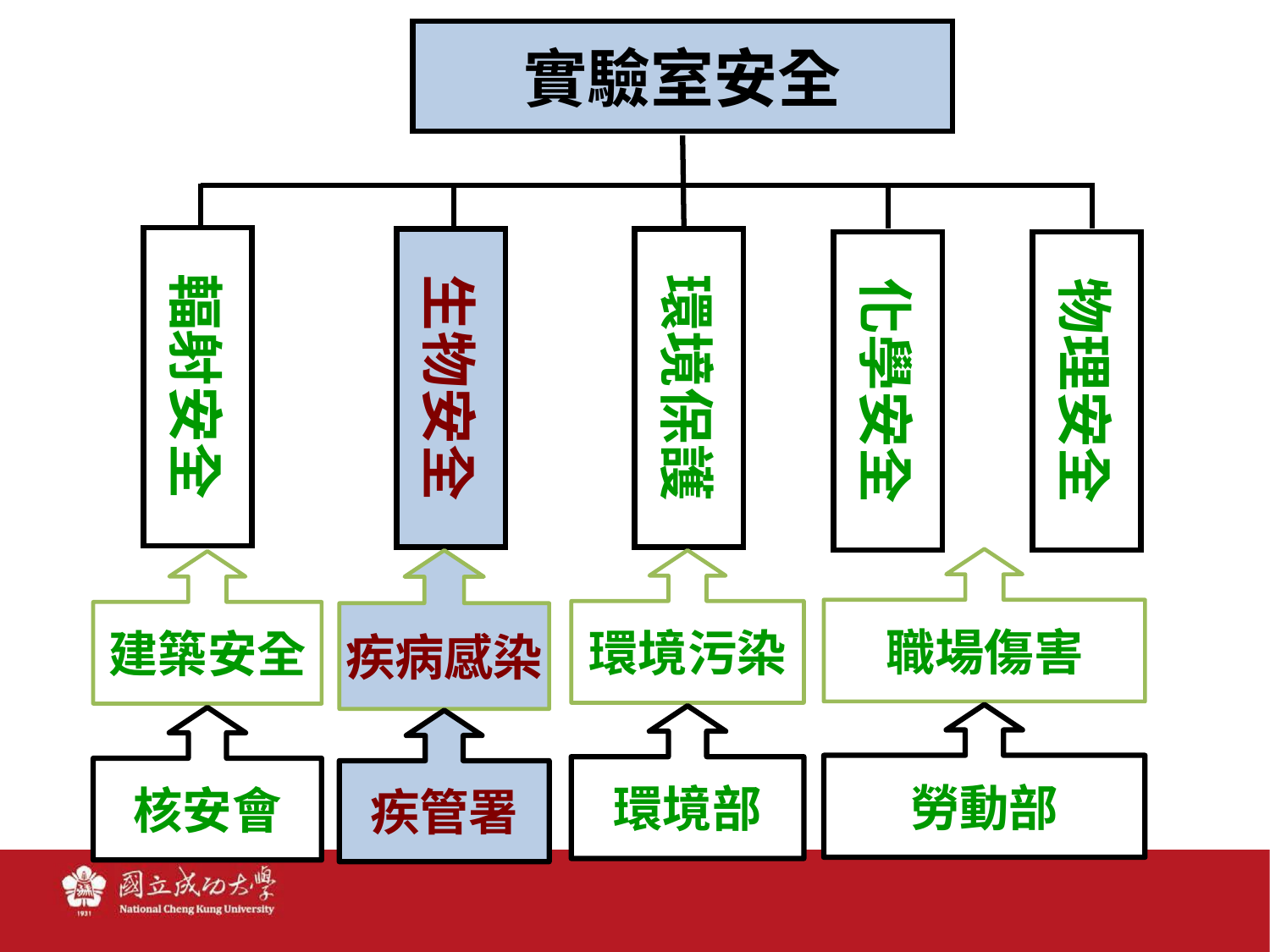

實驗室安全
輻射安全
建築安全
核安會
生物安全
疾病感染
疾管署
環境保護
環境污染
環境部
化學安全
物理安全
職場傷害
勞動部